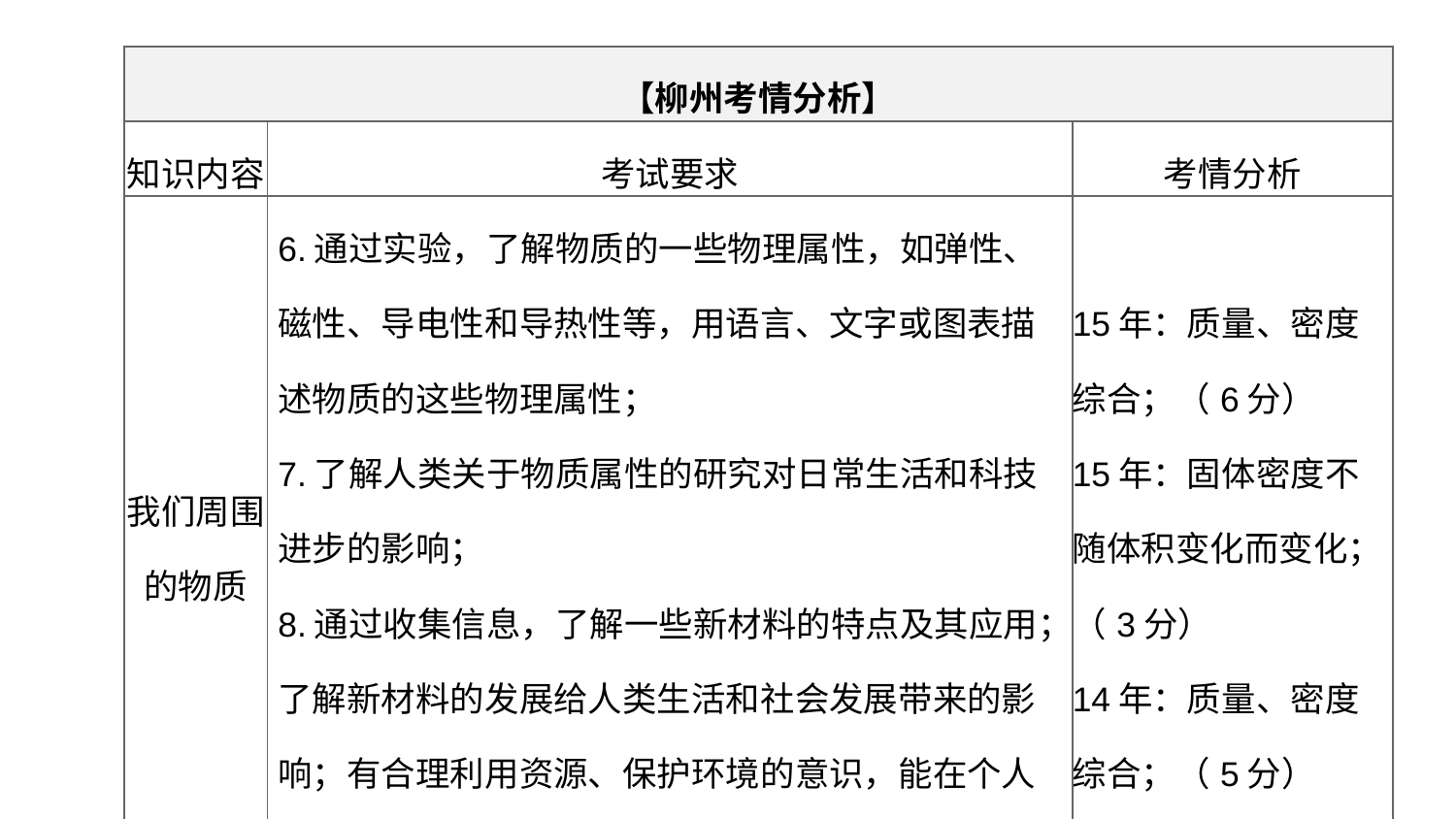

| 【柳州考情分析】 |  |  |
| --- | --- | --- |
| 知识内容 | 考试要求 | 考情分析 |
| 我们周围的物质 | 6.通过实验，了解物质的一些物理属性，如弹性、磁性、导电性和导热性等，用语言、文字或图表描述物质的这些物理属性； 7.了解人类关于物质属性的研究对日常生活和科技进步的影响； 8.通过收集信息，了解一些新材料的特点及其应用；了解新材料的发展给人类生活和社会发展带来的影响；有合理利用资源、保护环境的意识，能在个人力所能及的范围内对社会的可持续发展有所作为 | 15年：质量、密度综合；（6分） 15年：固体密度不随体积变化而变化；（3分） 14年：质量、密度综合；（5分） |